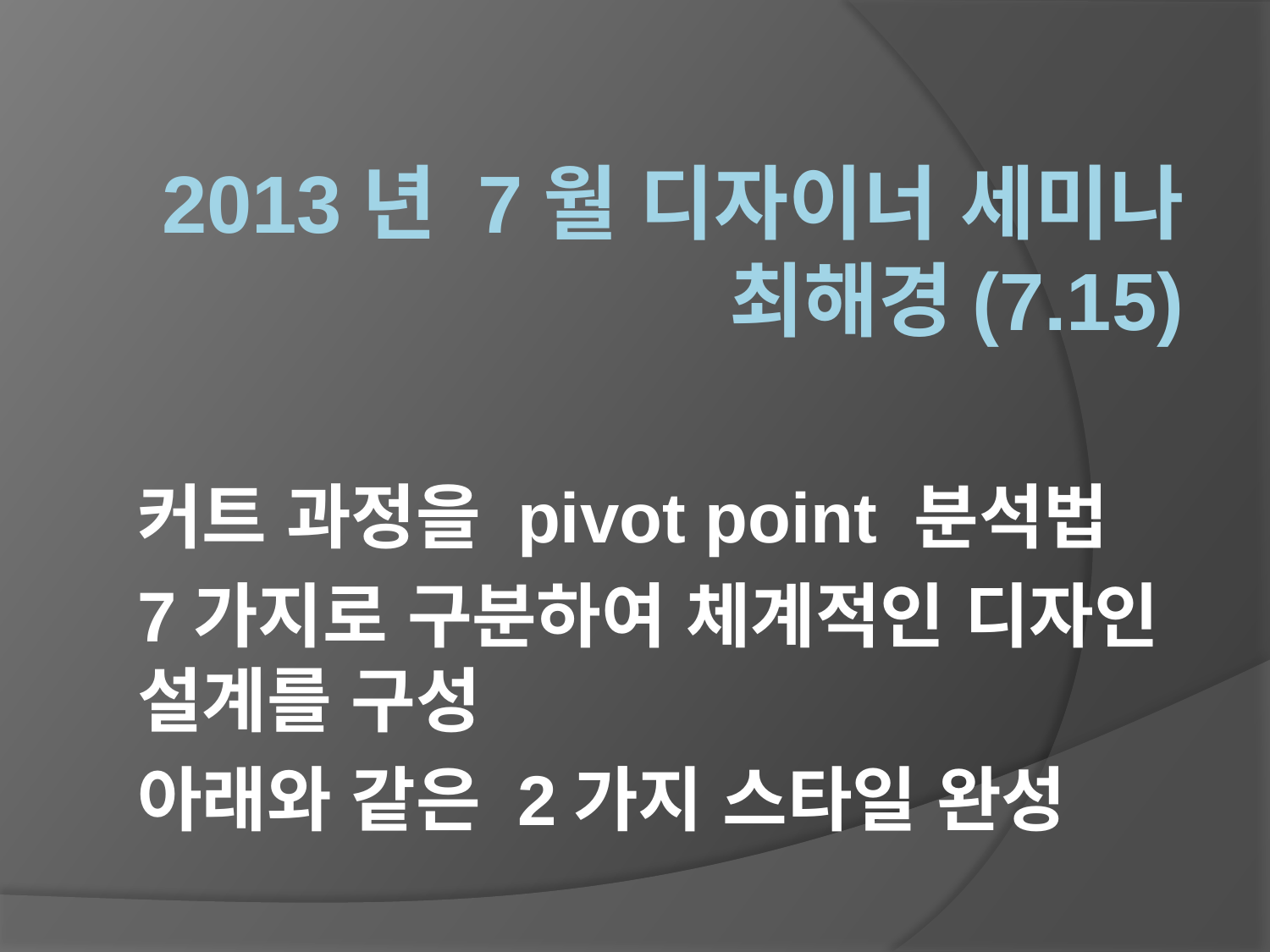

# 2013년 7월 디자이너 세미나 최해경(7.15)
커트 과정을 pivot point 분석법
7가지로 구분하여 체계적인 디자인 설계를 구성
아래와 같은 2가지 스타일 완성